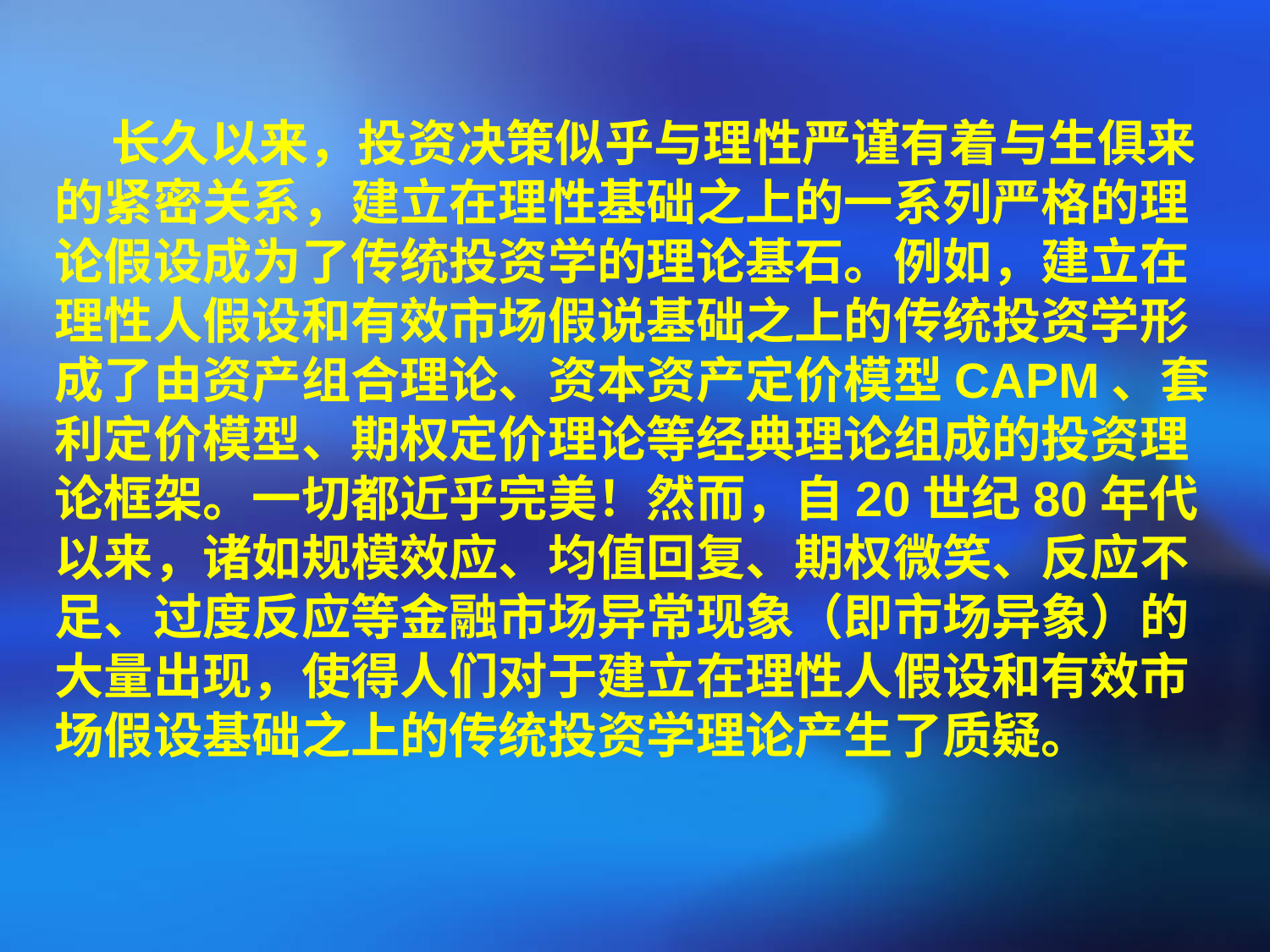

长久以来，投资决策似乎与理性严谨有着与生俱来的紧密关系，建立在理性基础之上的一系列严格的理论假设成为了传统投资学的理论基石。例如，建立在理性人假设和有效市场假说基础之上的传统投资学形成了由资产组合理论、资本资产定价模型CAPM、套利定价模型、期权定价理论等经典理论组成的投资理论框架。一切都近乎完美！然而，自20世纪80年代以来，诸如规模效应、均值回复、期权微笑、反应不足、过度反应等金融市场异常现象（即市场异象）的大量出现，使得人们对于建立在理性人假设和有效市场假设基础之上的传统投资学理论产生了质疑。